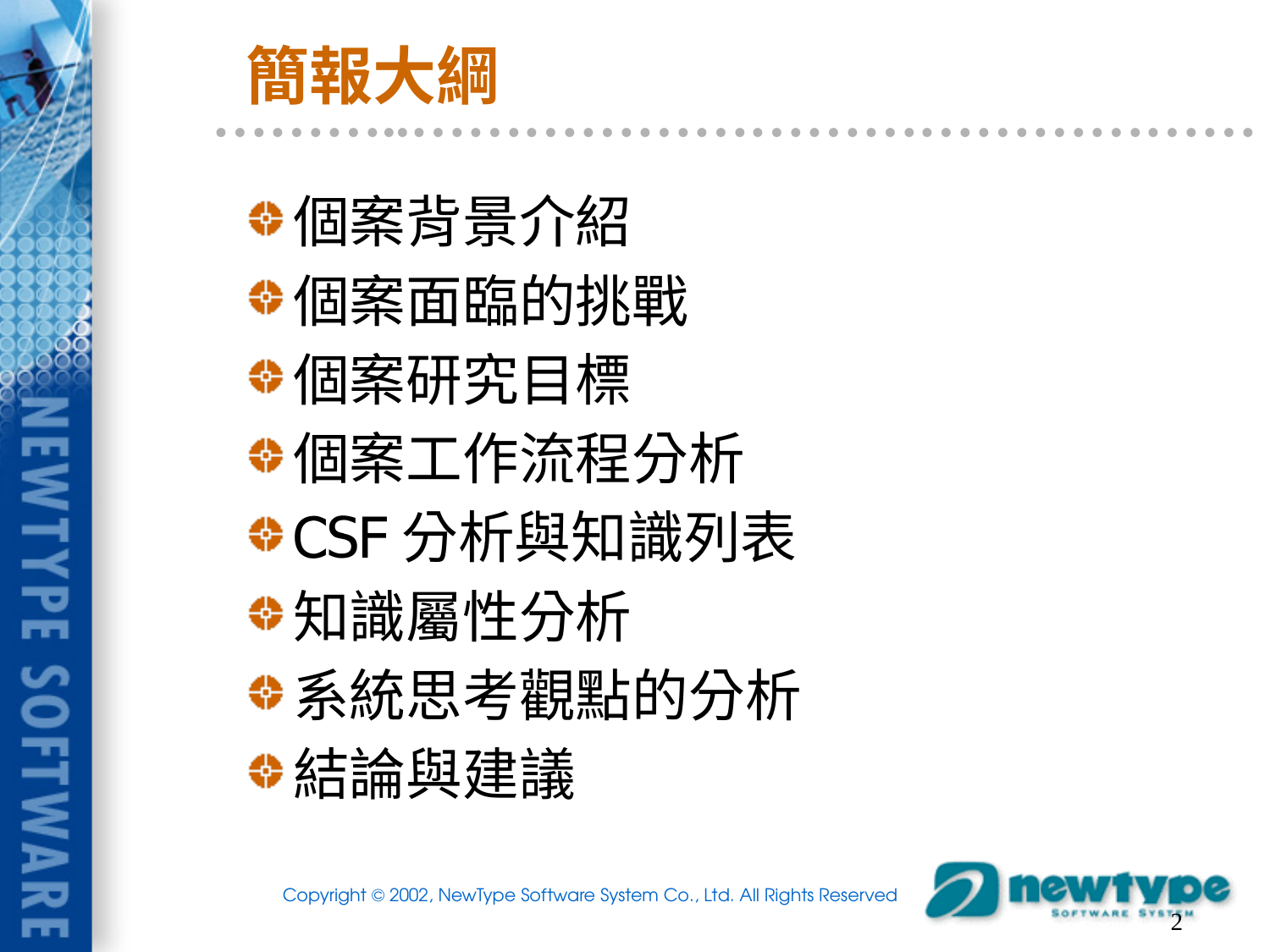

# 簡報大綱
個案背景介紹
個案面臨的挑戰
個案研究目標
個案工作流程分析
CSF分析與知識列表
知識屬性分析
系統思考觀點的分析
結論與建議
2